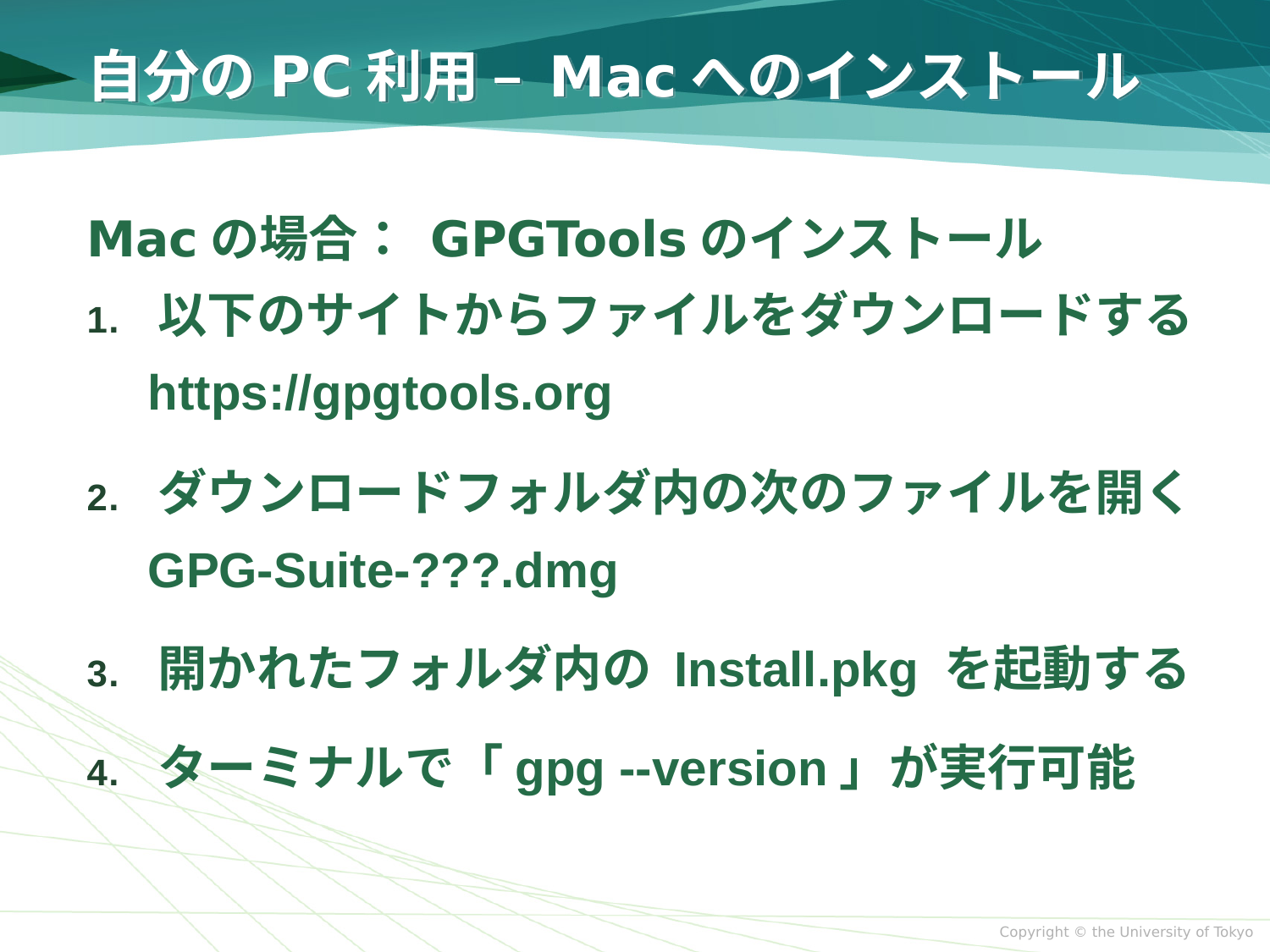

# 自分のPC利用 – Macへのインストール
Macの場合： GPGToolsのインストール
以下のサイトからファイルをダウンロードする
　https://gpgtools.org
ダウンロードフォルダ内の次のファイルを開く
　GPG-Suite-???.dmg
開かれたフォルダ内の Install.pkg を起動する
ターミナルで「gpg --version」が実行可能